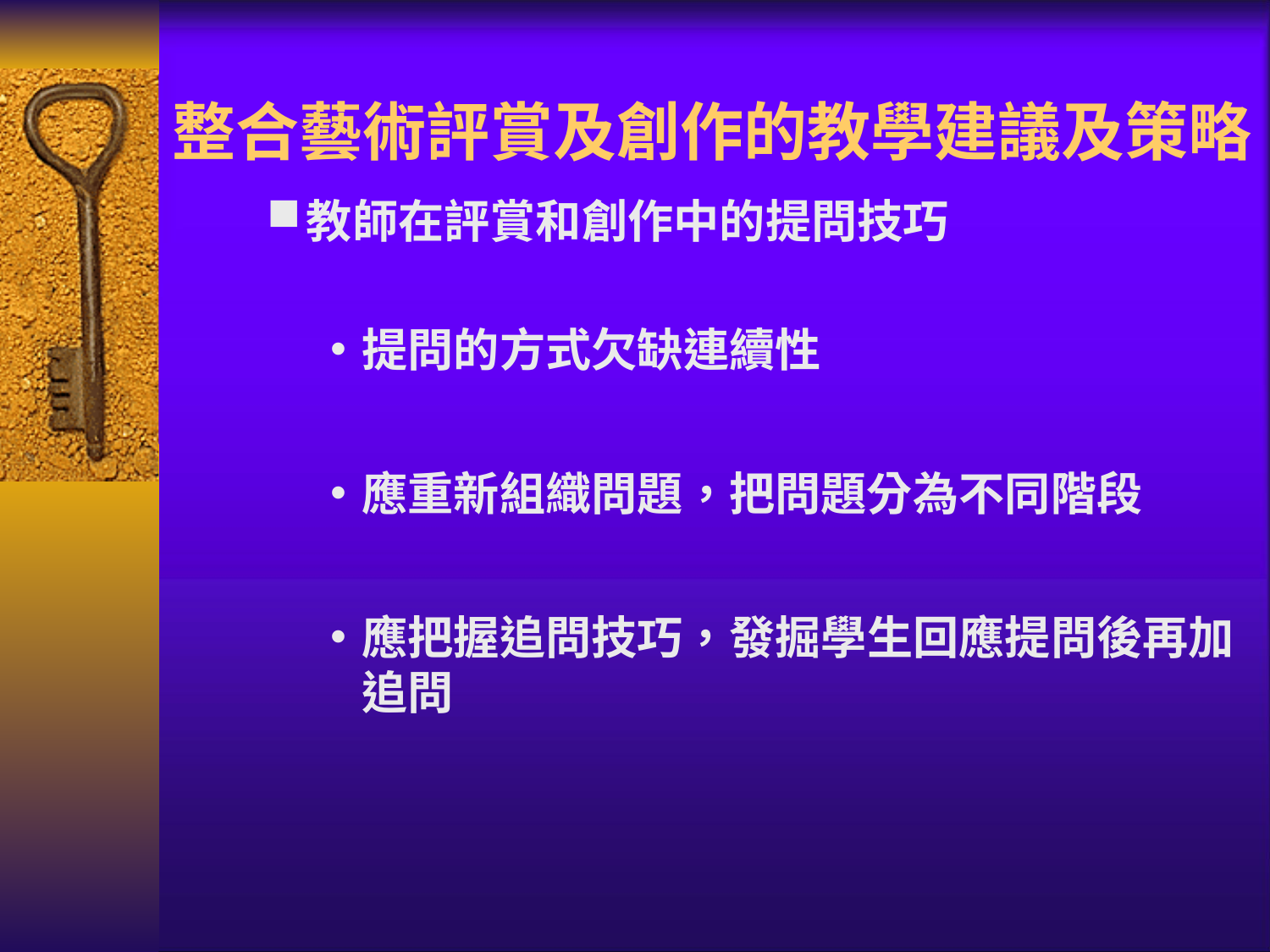

整合藝術評賞及創作的教學建議及策略
教師在評賞和創作中的提問技巧

提問的方式欠缺連續性

應重新組織問題，把問題分為不同階段

應把握追問技巧，發掘學生回應提問後再加追問